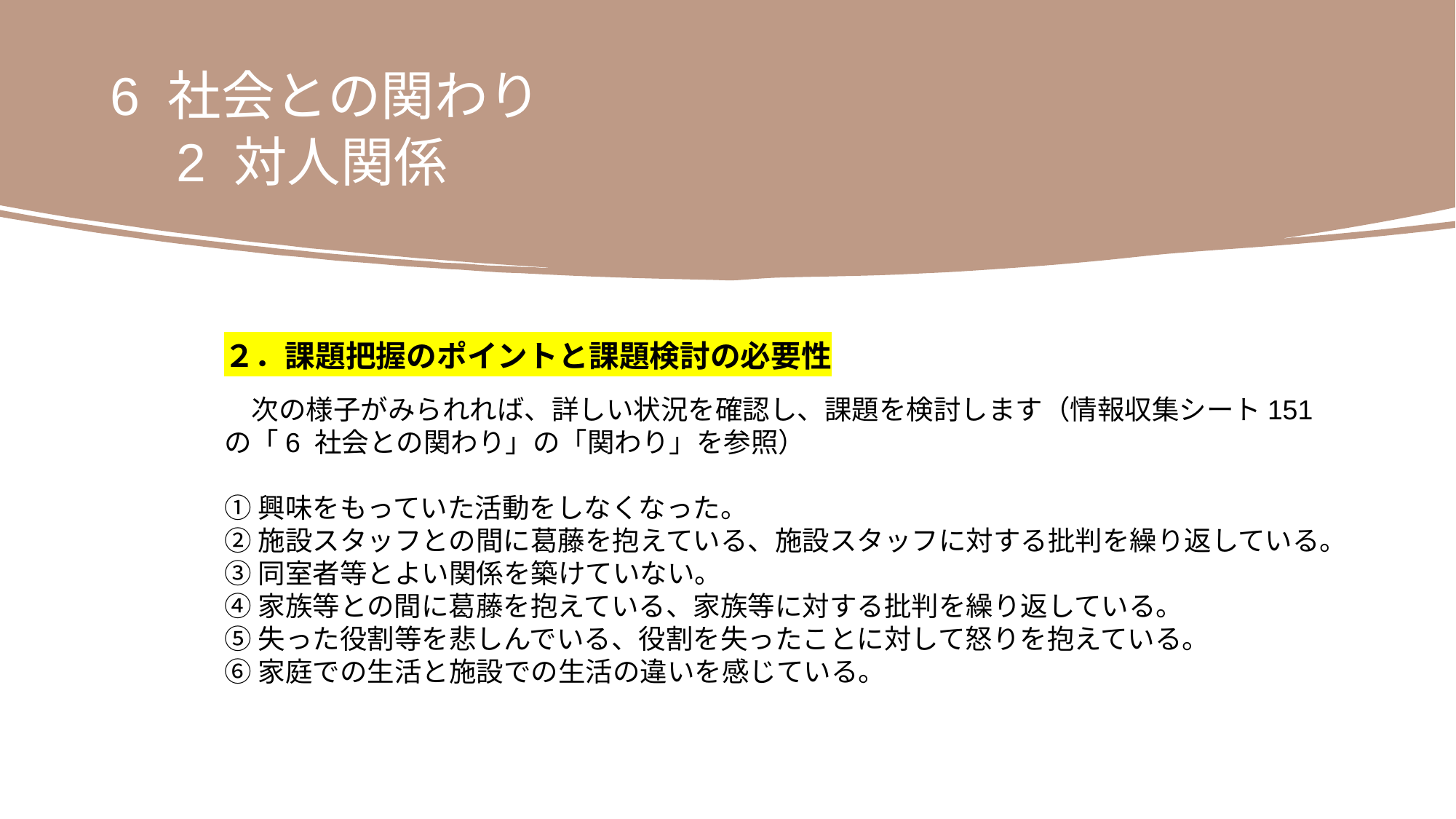

6 社会との関わり
　2 対人関係

２．課題把握のポイントと課題検討の必要性

　次の様子がみられれば、詳しい状況を確認し、課題を検討します（情報収集シート151
の「6 社会との関わり」の「関わり」を参照）

①興味をもっていた活動をしなくなった。
②施設スタッフとの間に葛藤を抱えている、施設スタッフに対する批判を繰り返している。
③同室者等とよい関係を築けていない。
④家族等との間に葛藤を抱えている、家族等に対する批判を繰り返している。
⑤失った役割等を悲しんでいる、役割を失ったことに対して怒りを抱えている。
⑥家庭での生活と施設での生活の違いを感じている。